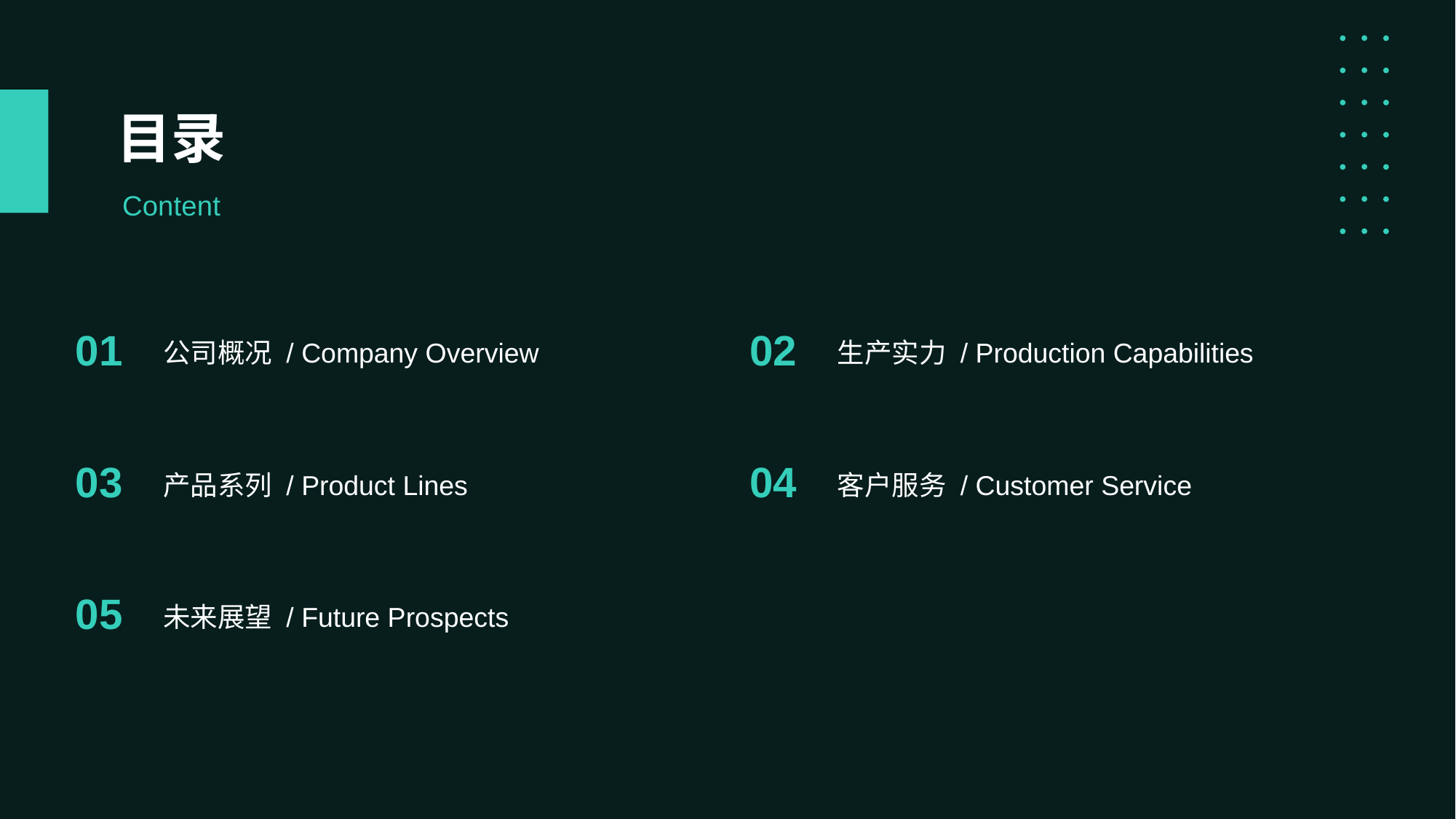

目录

Content
公司概况 / Company Overview
01
生产实力 / Production Capabilities
02
产品系列 / Product Lines
03
客户服务 / Customer Service
04
未来展望 / Future Prospects
05